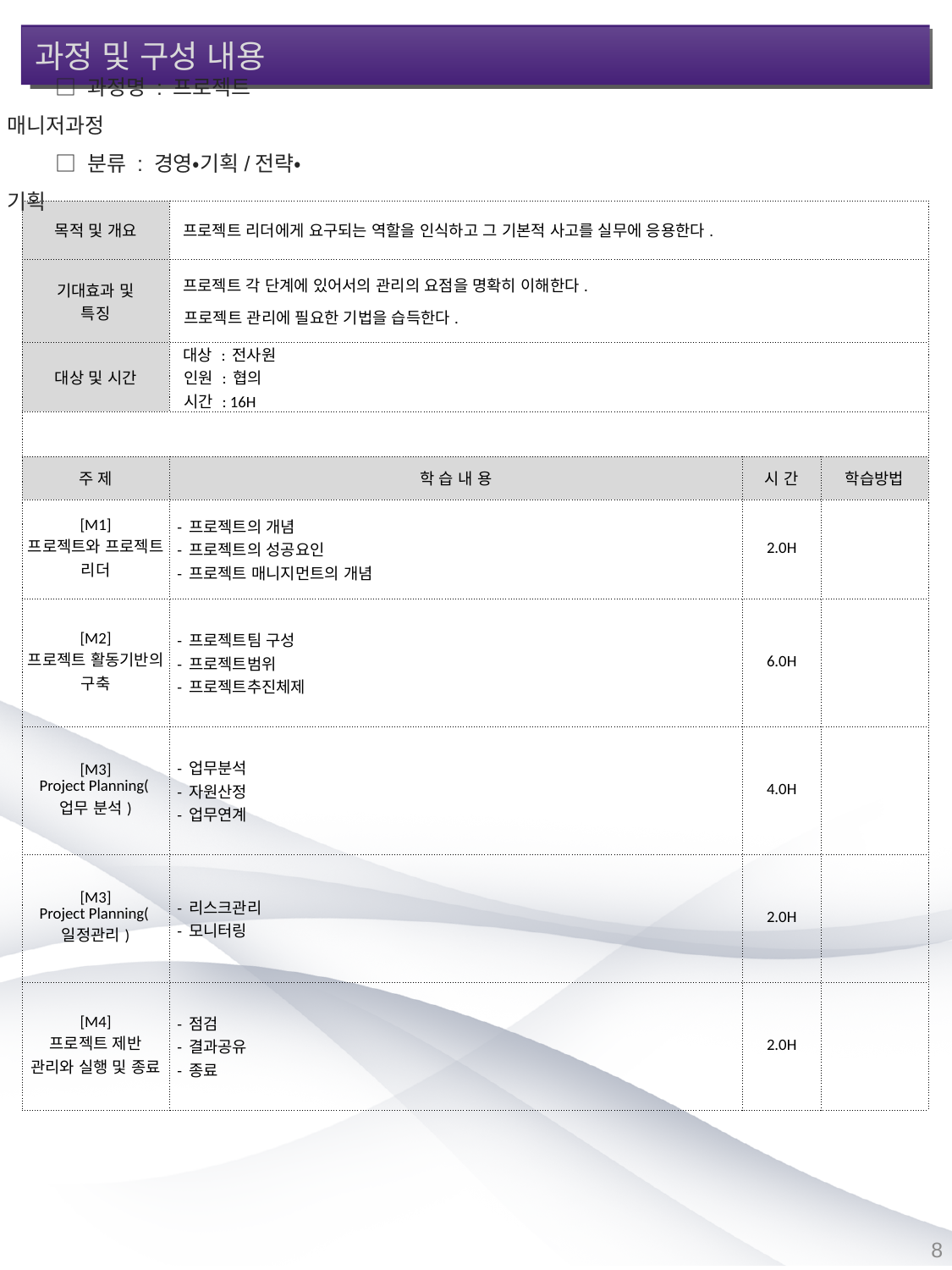

과정 및 구성 내용
□ 과정명 : 프로젝트 매니저과정
□ 분류 : 경영•기획/전략•기획
| 목적 및 개요 | 프로젝트 리더에게 요구되는 역할을 인식하고 그 기본적 사고를 실무에 응용한다. |  |  |
| --- | --- | --- | --- |
| 기대효과 및 특징 | 프로젝트 각 단계에 있어서의 관리의 요점을 명확히 이해한다. 프로젝트 관리에 필요한 기법을 습득한다. |  |  |
| 대상 및 시간 | 대상 : 전사원 인원 : 협의 시간 : 16H |  |  |
|  |  |  |  |
| 주 제 | 학 습 내 용 | 시 간 | 학습방법 |
| [M1] 프로젝트와 프로젝트 리더 | - 프로젝트의 개념 - 프로젝트의 성공요인 - 프로젝트 매니지먼트의 개념 | 2.0H |  |
| [M2] 프로젝트 활동기반의 구축 | - 프로젝트팀 구성 - 프로젝트범위 - 프로젝트추진체제 | 6.0H |  |
| [M3] Project Planning(업무 분석) | - 업무분석 - 자원산정 - 업무연계 | 4.0H |  |
| [M3] Project Planning(일정관리) | - 리스크관리 - 모니터링 | 2.0H |  |
| [M4] 프로젝트 제반 관리와 실행 및 종료 | - 점검 - 결과공유 - 종료 | 2.0H |  |
8